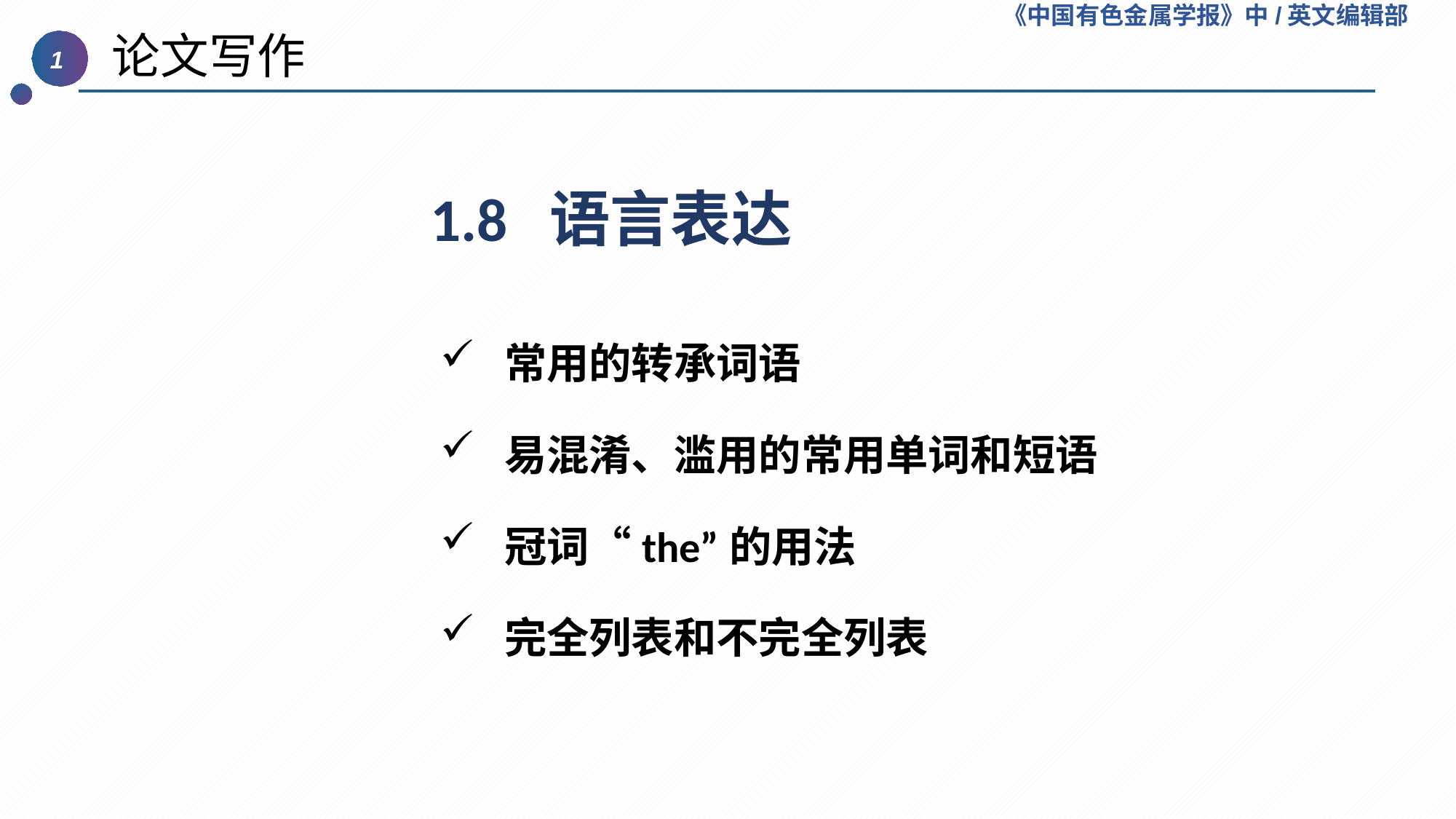

《中国有色金属学报》中/英文编辑部
      论文写作

1

1.8  语言表达
  常用的转承词语
  易混淆、滥用的常用单词和短语
  冠词“the”的用法
  完全列表和不完全列表